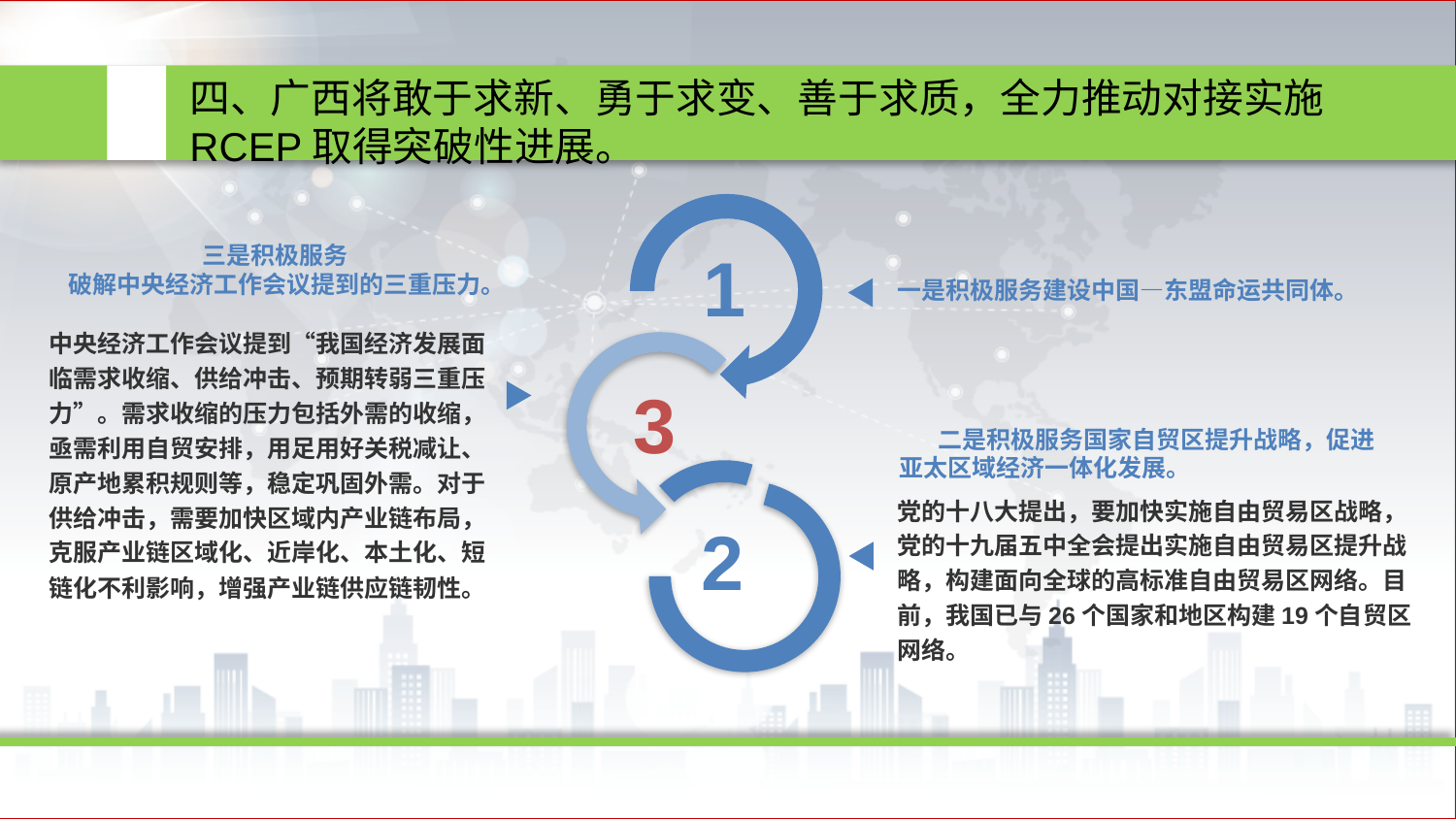

四、广西将敢于求新、勇于求变、善于求质，全力推动对接实施RCEP取得突破性进展。

三是积极服务
破解中央经济工作会议提到的三重压力。
1

一是积极服务建设中国—东盟命运共同体。

中央经济工作会议提到“我国经济发展面临需求收缩、供给冲击、预期转弱三重压力”。需求收缩的压力包括外需的收缩，亟需利用自贸安排，用足用好关税减让、原产地累积规则等，稳定巩固外需。对于供给冲击，需要加快区域内产业链布局，克服产业链区域化、近岸化、本土化、短链化不利影响，增强产业链供应链韧性。
3

      二是积极服务国家自贸区提升战略，促进亚太区域经济一体化发展。

党的十八大提出，要加快实施自由贸易区战略，党的十九届五中全会提出实施自由贸易区提升战略，构建面向全球的高标准自由贸易区网络。目前，我国已与26个国家和地区构建19个自贸区网络。
2